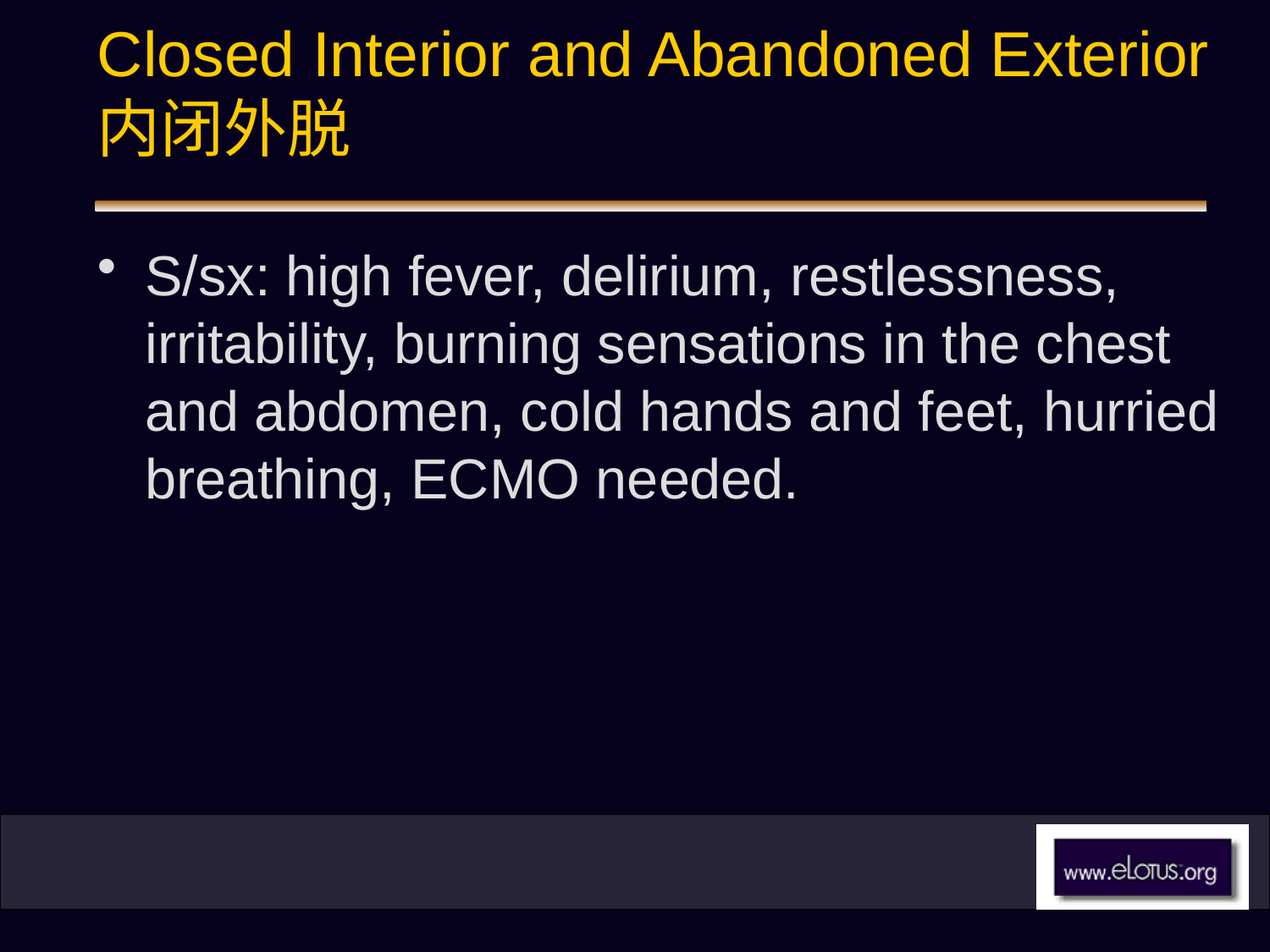

# Closed Interior and Abandoned Exterior内闭外脱
S/sx: high fever, delirium, restlessness, irritability, burning sensations in the chest and abdomen, cold hands and feet, hurried breathing, ECMO needed.